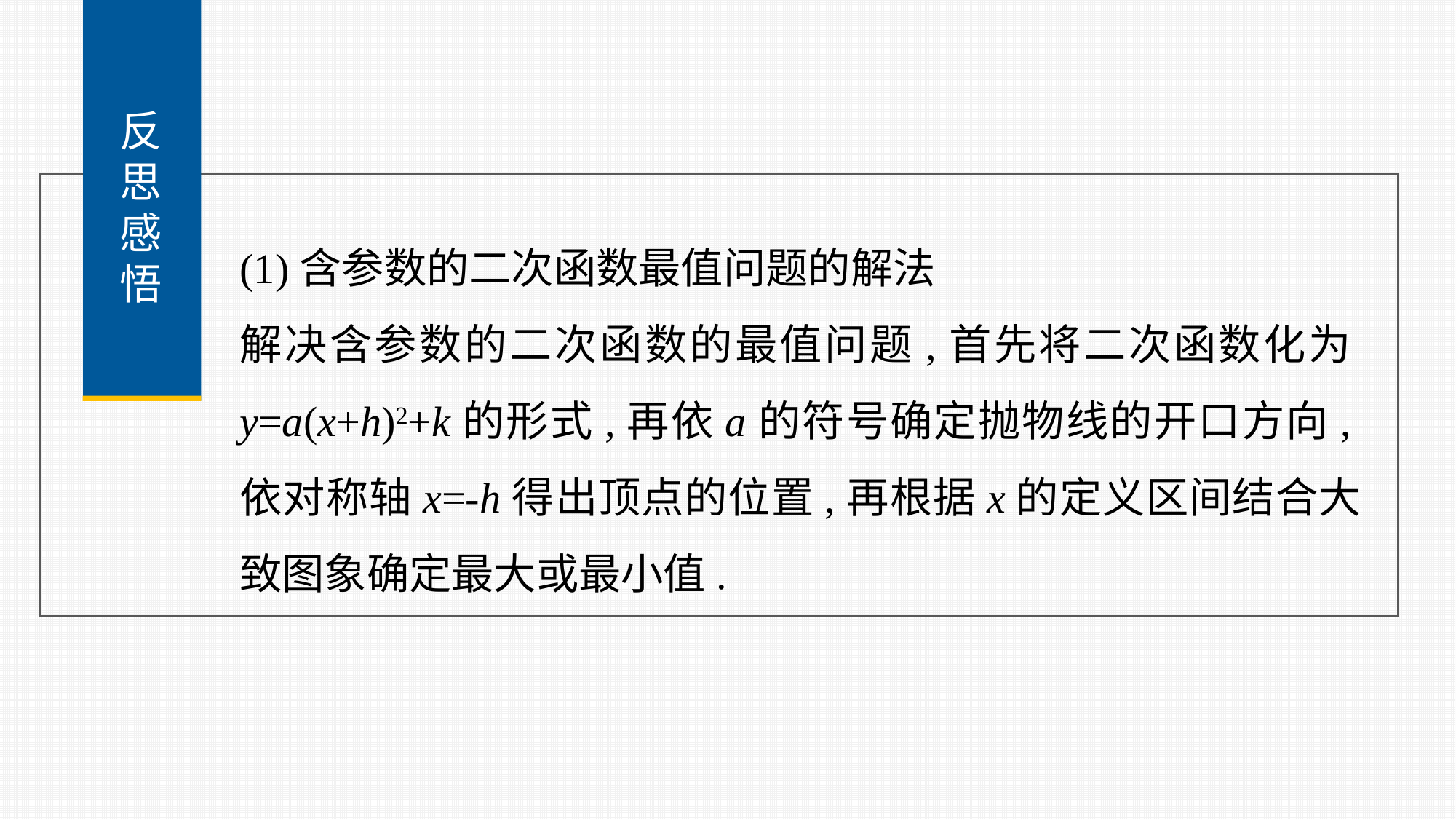

反
思
感
悟

(1)含参数的二次函数最值问题的解法
解决含参数的二次函数的最值问题,首先将二次函数化为y=a(x+h)2+k的形式,再依a的符号确定抛物线的开口方向,依对称轴x=-h得出顶点的位置,再根据x的定义区间结合大致图象确定最大或最小值.